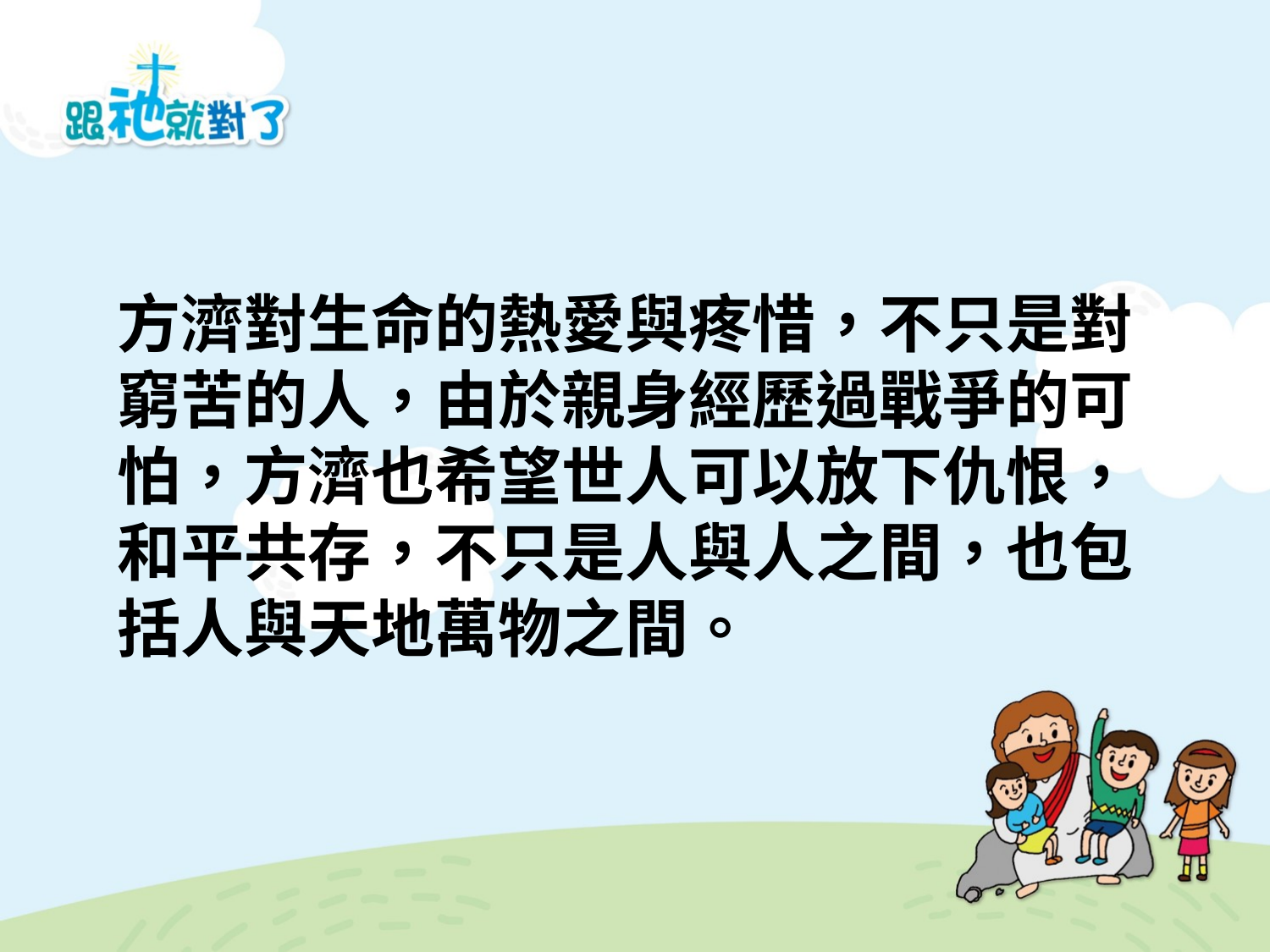

方濟對生命的熱愛與疼惜，不只是對窮苦的人，由於親身經歷過戰爭的可怕，方濟也希望世人可以放下仇恨，和平共存，不只是人與人之間，也包括人與天地萬物之間。